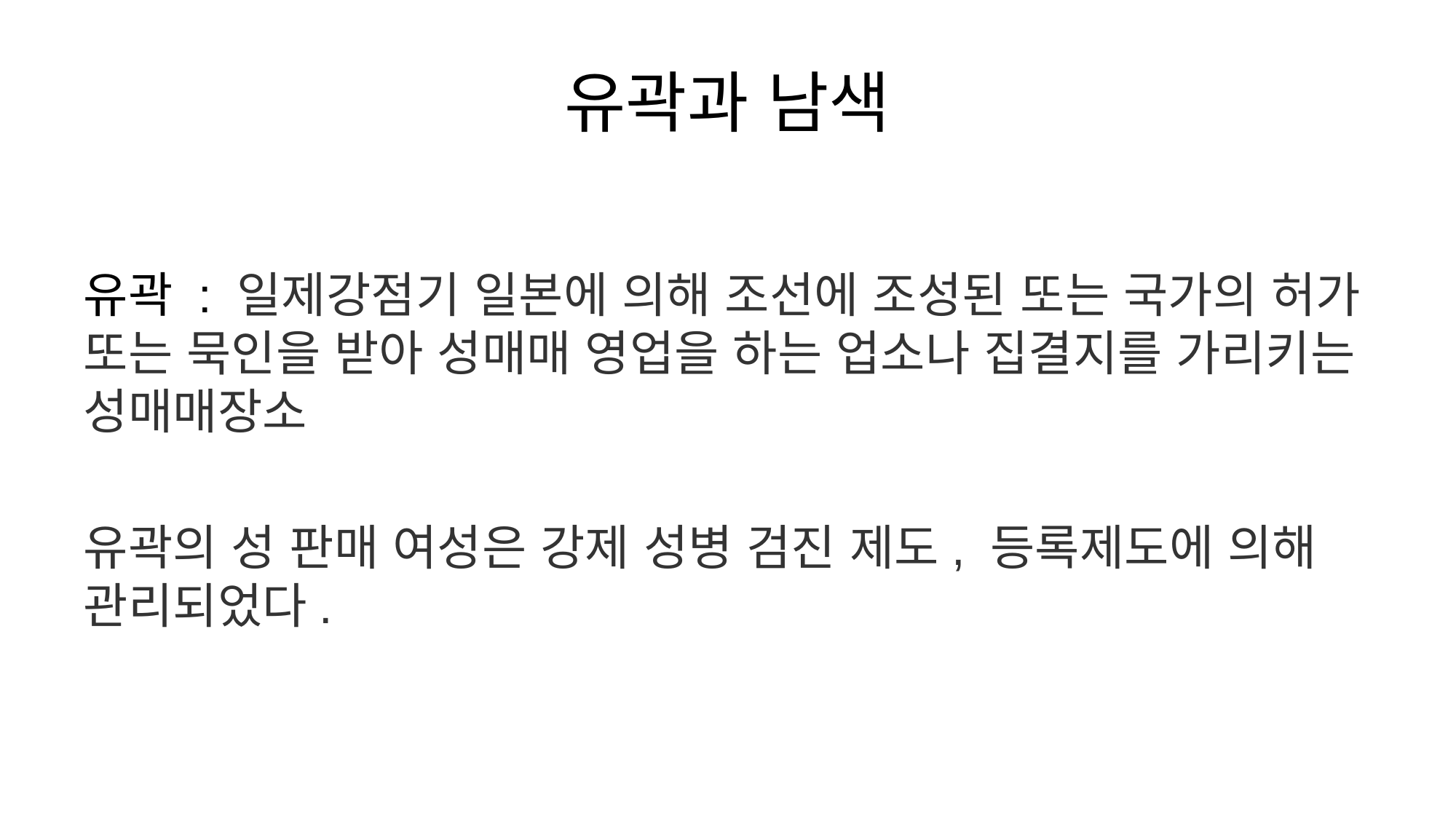

# 유곽과 남색

유곽 : 일제강점기 일본에 의해 조선에 조성된 또는 국가의 허가 또는 묵인을 받아 성매매 영업을 하는 업소나 집결지를 가리키는 성매매장소

유곽의 성 판매 여성은 강제 성병 검진 제도, 등록제도에 의해 관리되었다.